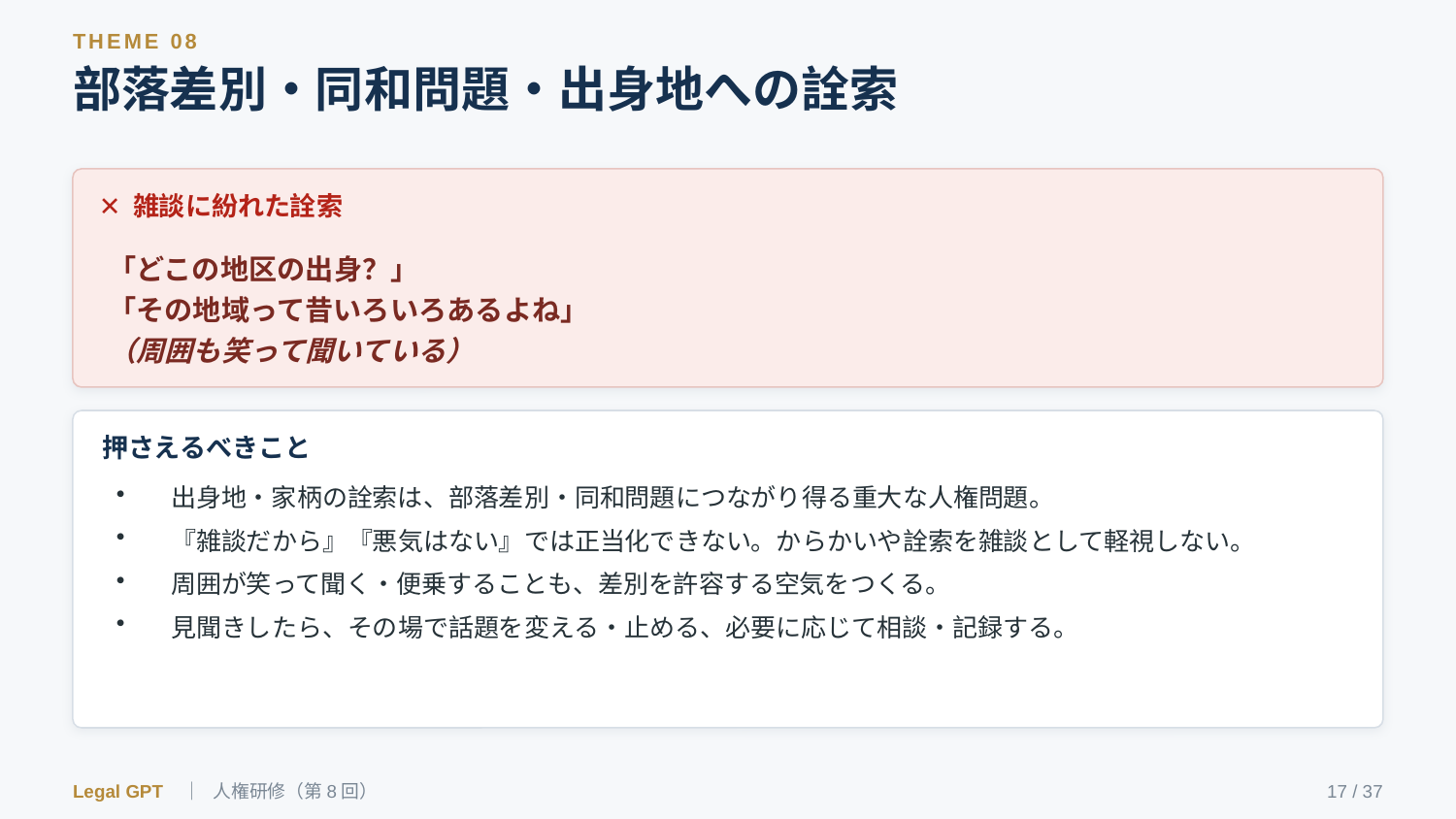

THEME 08
部落差別・同和問題・出身地への詮索

✕ 雑談に紛れた詮索
「どこの地区の出身？」
「その地域って昔いろいろあるよね」
（周囲も笑って聞いている）

押さえるべきこと
出身地・家柄の詮索は、部落差別・同和問題につながり得る重大な人権問題。
『雑談だから』『悪気はない』では正当化できない。からかいや詮索を雑談として軽視しない。
周囲が笑って聞く・便乗することも、差別を許容する空気をつくる。
見聞きしたら、その場で話題を変える・止める、必要に応じて相談・記録する。
Legal GPT   ｜   人権研修（第8回）
17 / 37